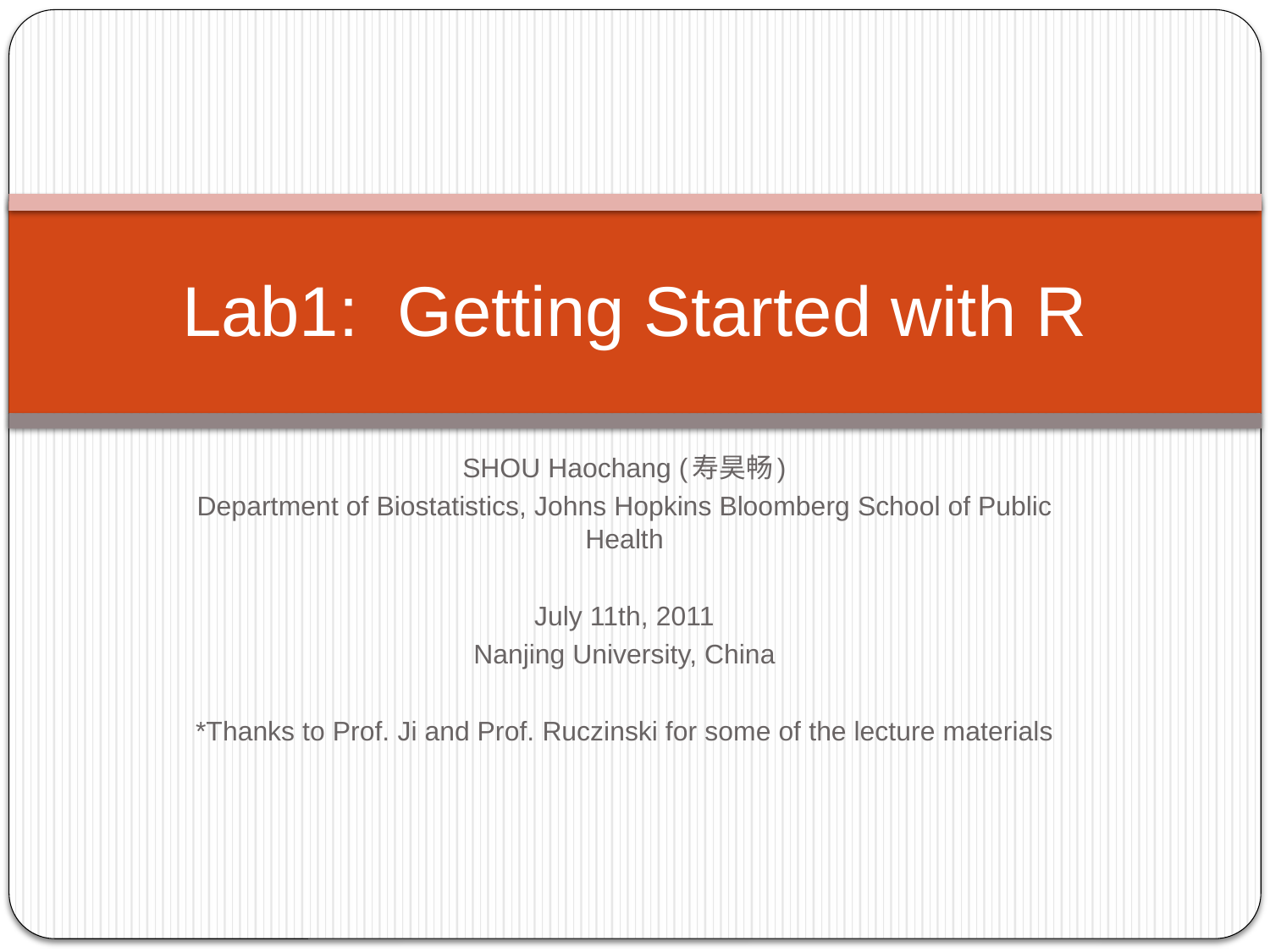

# Lab1:  Getting Started with R
SHOU Haochang (寿昊畅)
Department of Biostatistics, Johns Hopkins Bloomberg School of Public Health

July 11th, 2011
Nanjing University, China

*Thanks to Prof. Ji and Prof. Ruczinski for some of the lecture materials